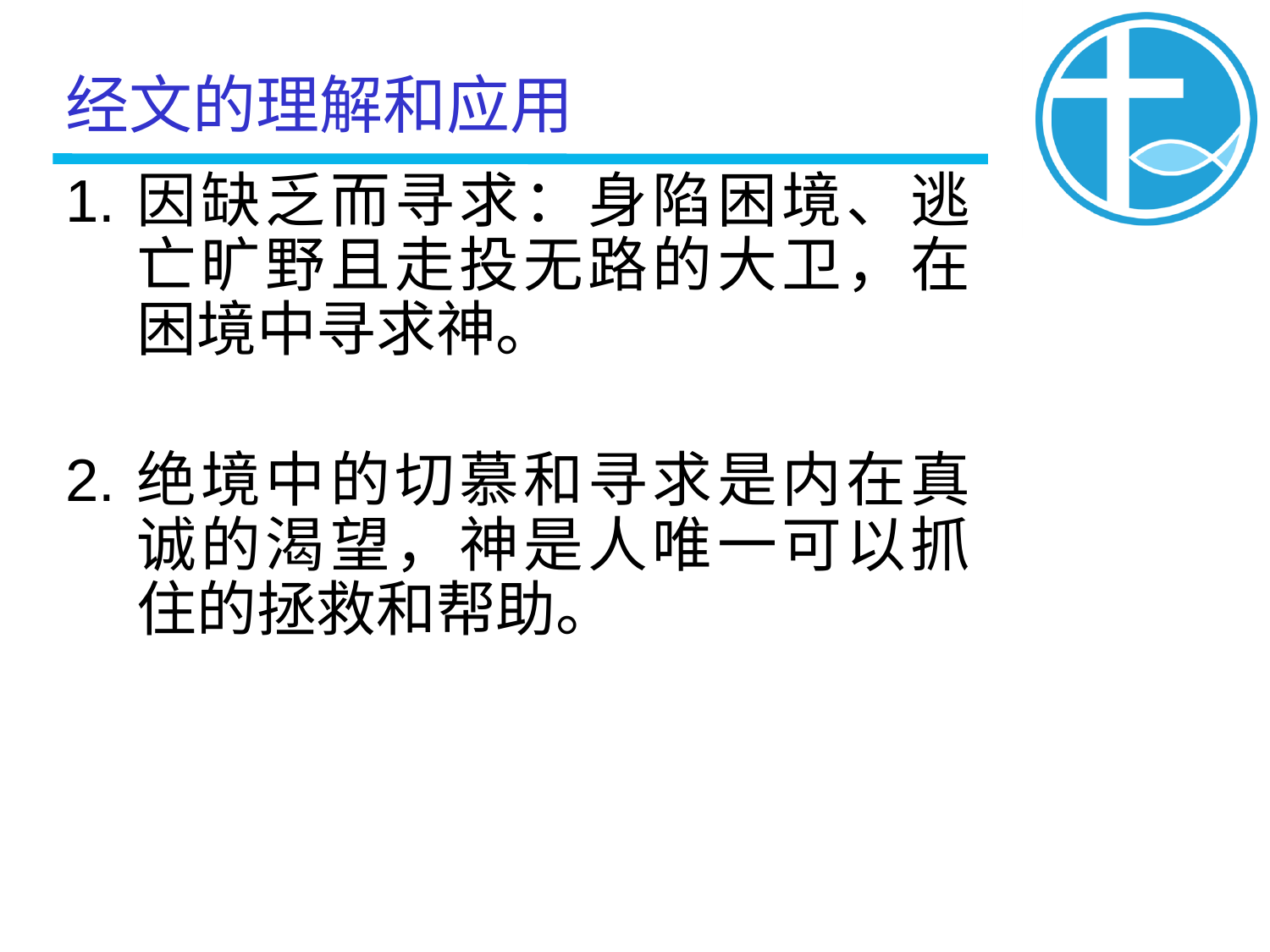

经文的理解和应用
因缺乏而寻求：身陷困境、逃亡旷野且走投无路的大卫，在困境中寻求神。

绝境中的切慕和寻求是内在真诚的渴望，神是人唯一可以抓住的拯救和帮助。